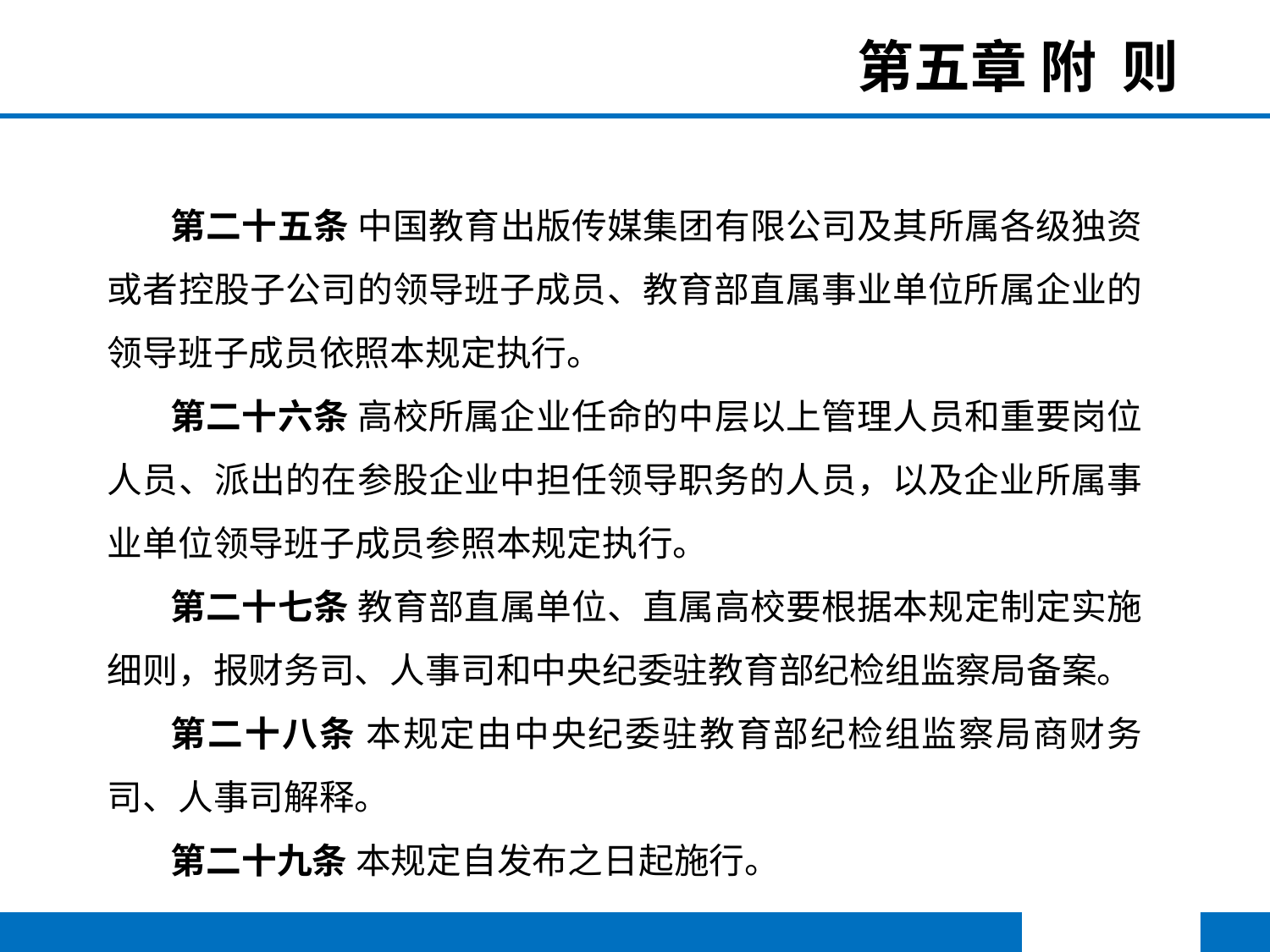

第五章 附  则
第二十五条 中国教育出版传媒集团有限公司及其所属各级独资或者控股子公司的领导班子成员、教育部直属事业单位所属企业的领导班子成员依照本规定执行。
第二十六条 高校所属企业任命的中层以上管理人员和重要岗位人员、派出的在参股企业中担任领导职务的人员，以及企业所属事业单位领导班子成员参照本规定执行。
第二十七条 教育部直属单位、直属高校要根据本规定制定实施细则，报财务司、人事司和中央纪委驻教育部纪检组监察局备案。
第二十八条 本规定由中央纪委驻教育部纪检组监察局商财务司、人事司解释。
第二十九条 本规定自发布之日起施行。